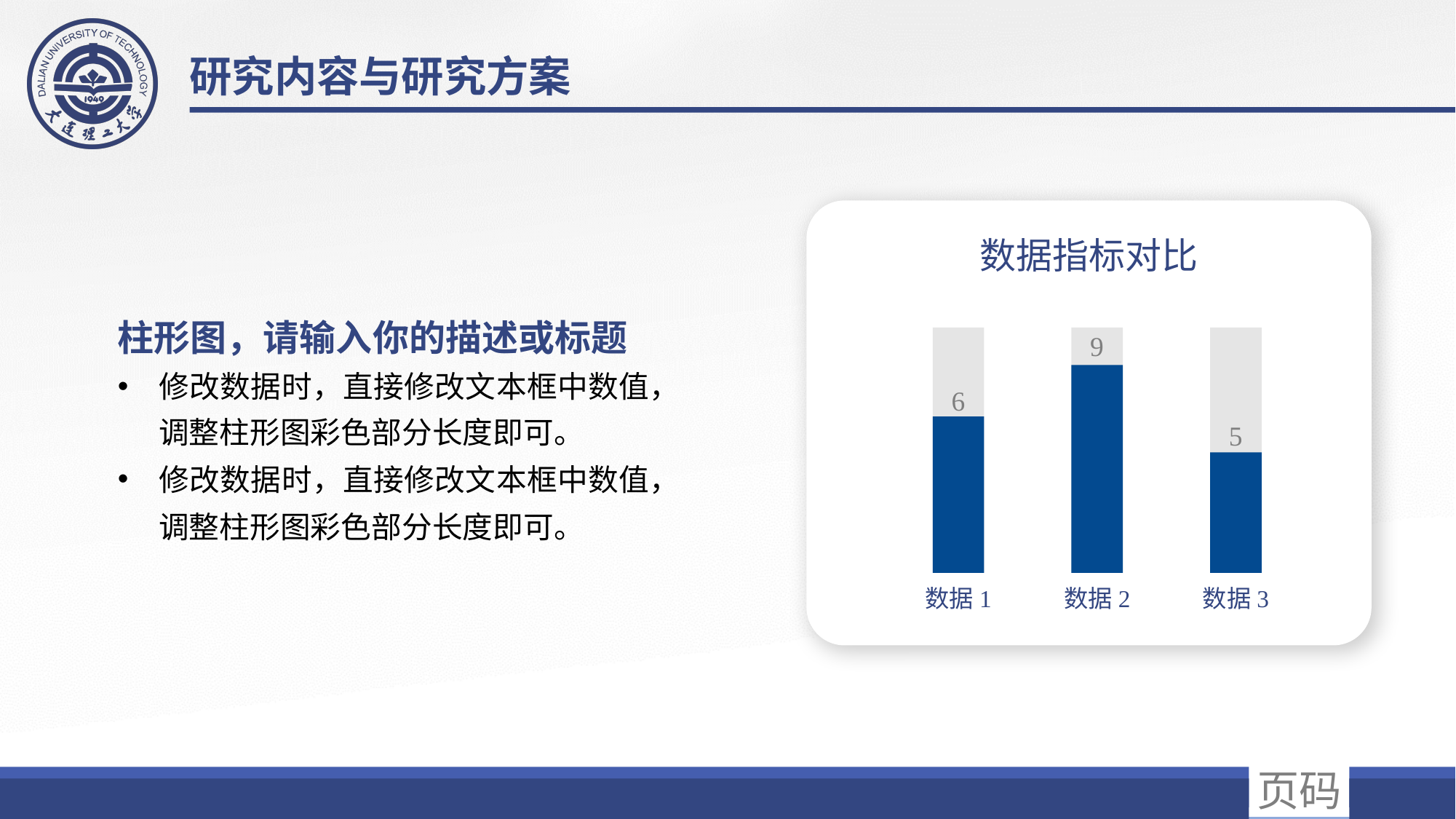

研究内容与研究方案
柱形图，请输入你的描述或标题
修改数据时，直接修改文本框中数值，调整柱形图彩色部分长度即可。
修改数据时，直接修改文本框中数值，调整柱形图彩色部分长度即可。

数据指标对比
9

6
5

数据1
数据2
数据3
页码